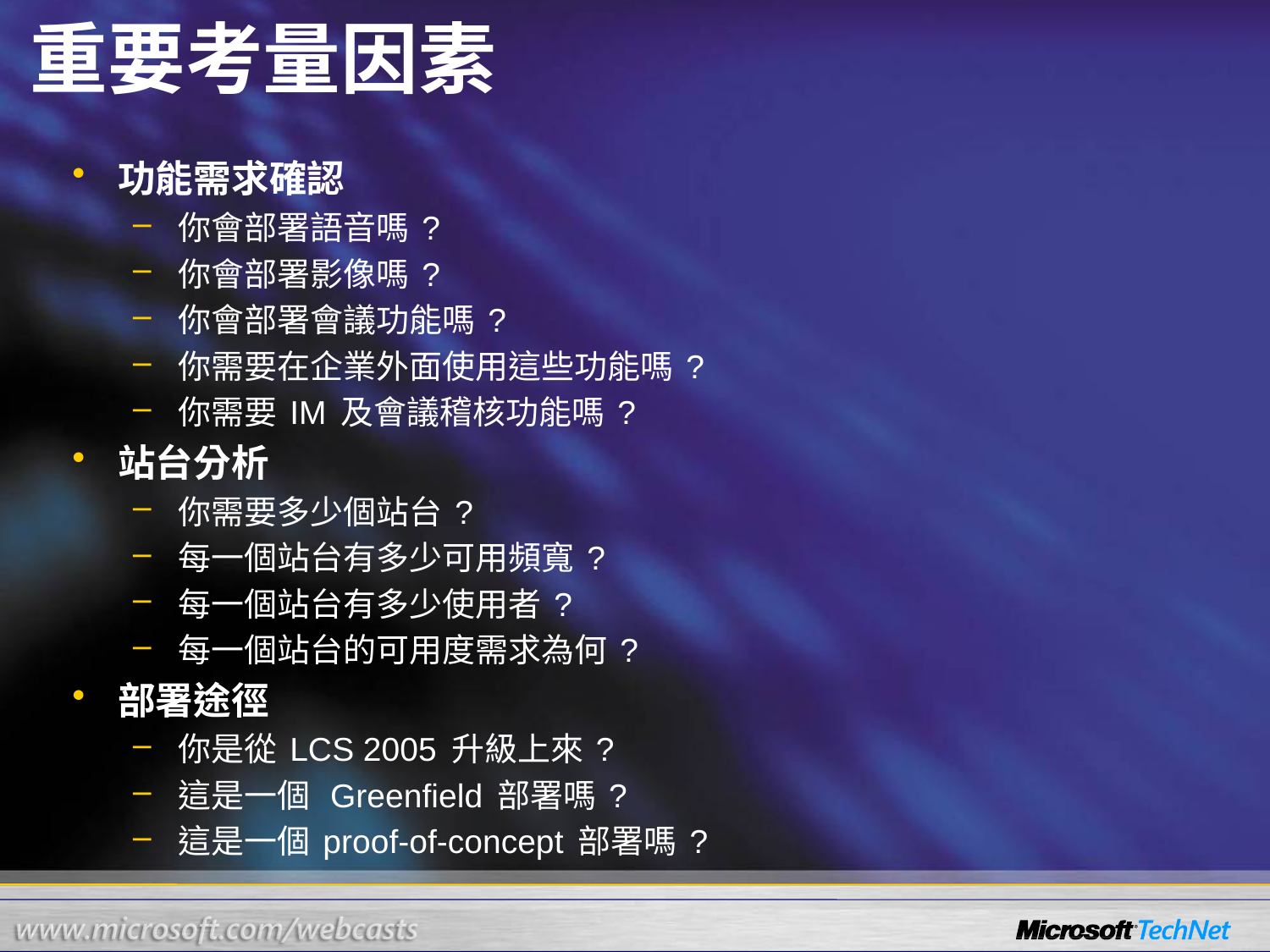

# 重要考量因素
功能需求確認
你會部署語音嗎 ?
你會部署影像嗎 ?
你會部署會議功能嗎 ?
你需要在企業外面使用這些功能嗎 ?
你需要 IM 及會議稽核功能嗎 ?
站台分析
你需要多少個站台 ?
每一個站台有多少可用頻寬 ?
每一個站台有多少使用者 ?
每一個站台的可用度需求為何 ?
部署途徑
你是從 LCS 2005 升級上來 ?
這是一個  Greenfield 部署嗎 ?
這是一個 proof-of-concept 部署嗎 ?